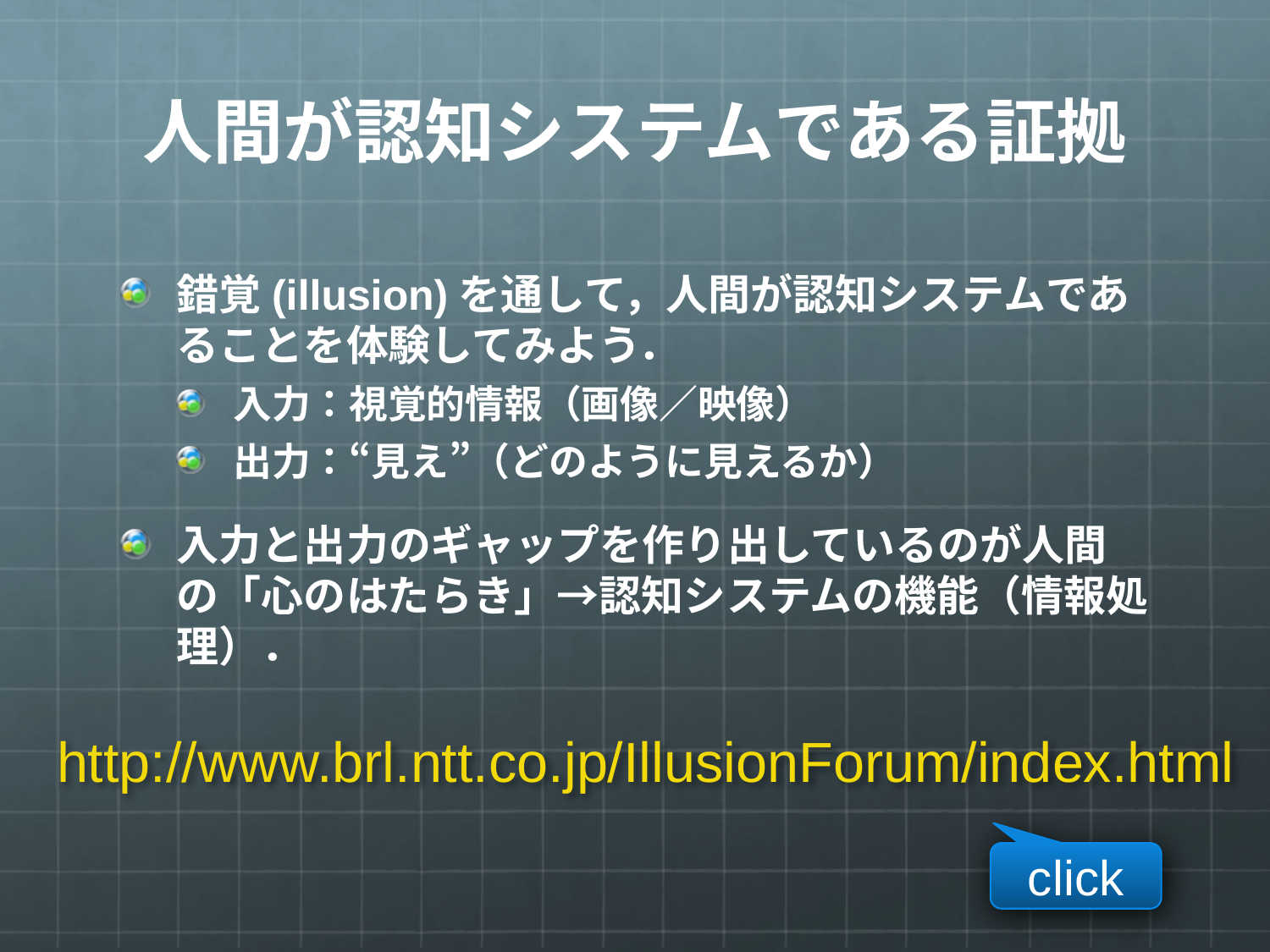

# 人間が認知システムである証拠
錯覚(illusion)を通して，人間が認知システムであることを体験してみよう．
入力：視覚的情報（画像／映像）
出力：“見え”（どのように見えるか）
入力と出力のギャップを作り出しているのが人間の「心のはたらき」→認知システムの機能（情報処理）．
http://www.brl.ntt.co.jp/IllusionForum/index.html
click